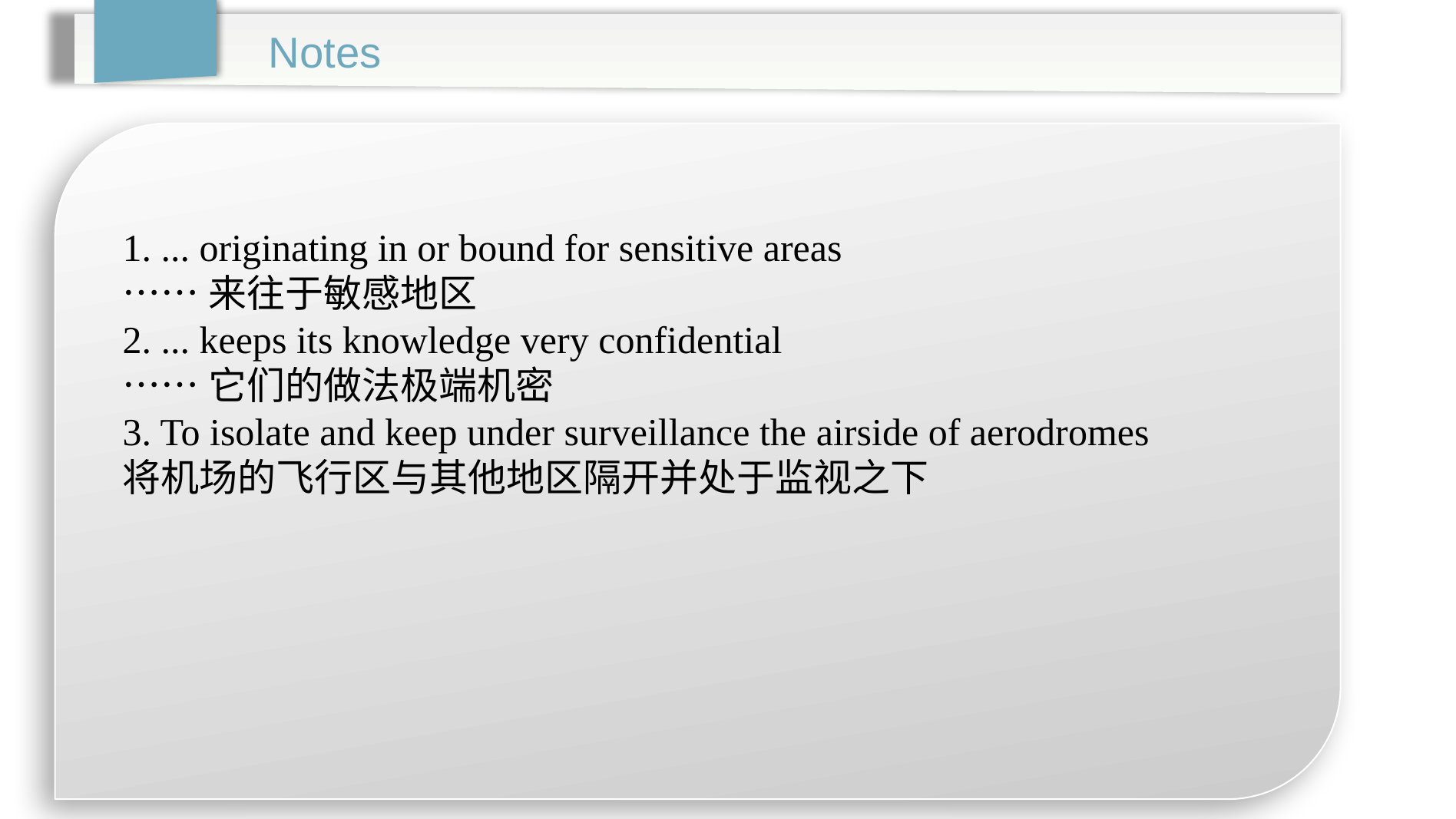

Notes

1. ... originating in or bound for sensitive areas
……来往于敏感地区
2. ... keeps its knowledge very confidential
……它们的做法极端机密
3. To isolate and keep under surveillance the airside of aerodromes
将机场的飞行区与其他地区隔开并处于监视之下